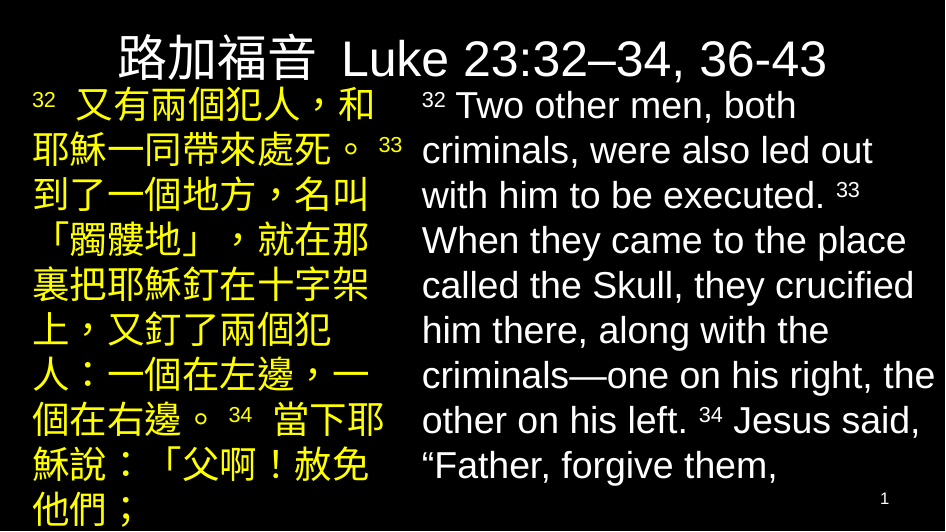

# 路加福音 Luke 23:32–34, 36-43
32 又有兩個犯人，和耶穌一同帶來處死。33 到了一個地方，名叫「髑髏地」，就在那裏把耶穌釘在十字架上，又釘了兩個犯人：一個在左邊，一個在右邊。34 當下耶穌說：「父啊！赦免他們；
32 Two other men, both criminals, were also led out with him to be executed. 33 When they came to the place called the Skull, they crucified him there, along with the criminals—one on his right, the other on his left. 34 Jesus said, “Father, forgive them,
1